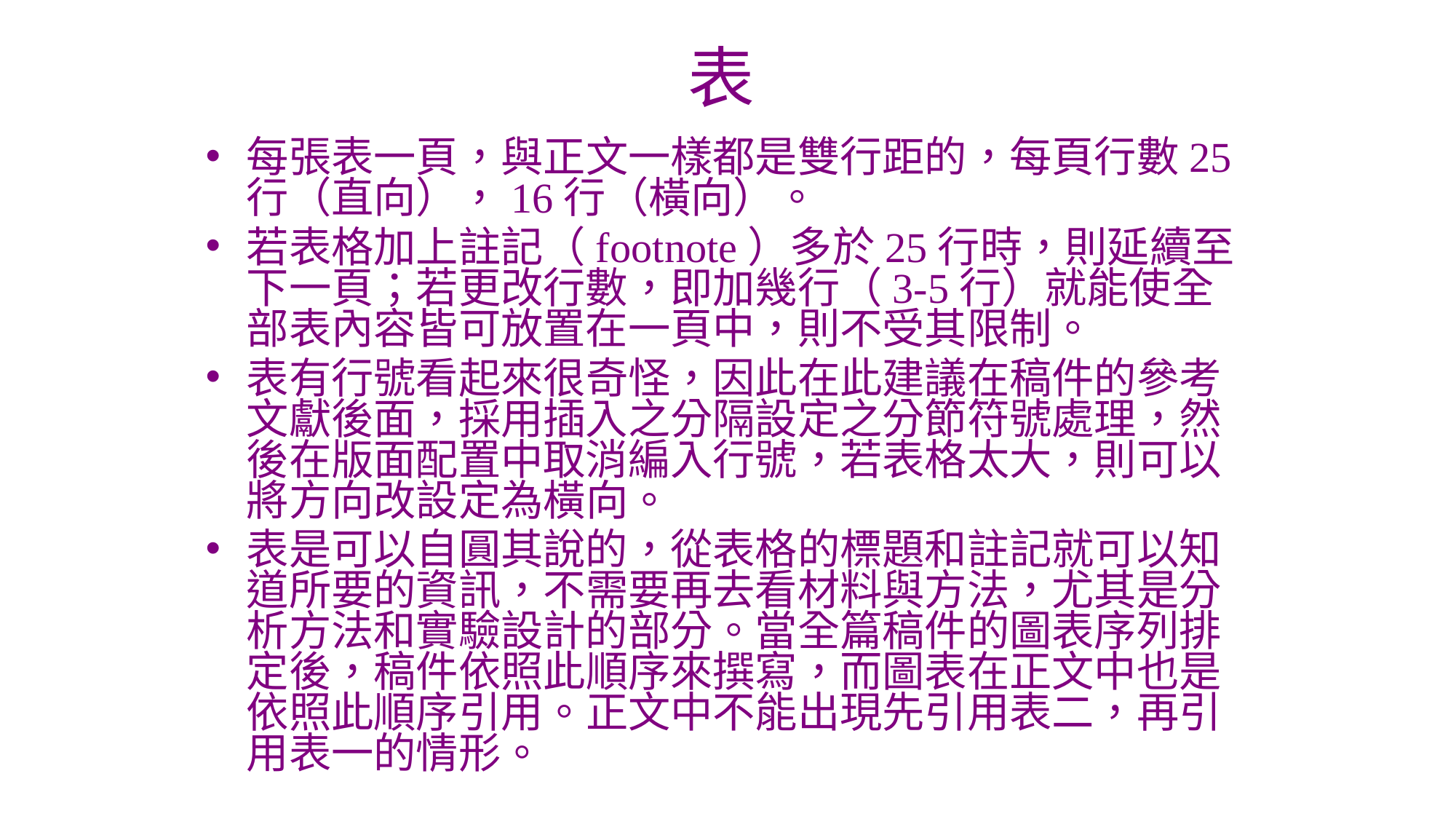

# 表
每張表一頁，與正文一樣都是雙行距的，每頁行數25行（直向），16行（橫向）。
若表格加上註記（footnote）多於25行時，則延續至下一頁；若更改行數，即加幾行（3-5行）就能使全部表內容皆可放置在一頁中，則不受其限制。
表有行號看起來很奇怪，因此在此建議在稿件的參考文獻後面，採用插入之分隔設定之分節符號處理，然後在版面配置中取消編入行號，若表格太大，則可以將方向改設定為橫向。
表是可以自圓其說的，從表格的標題和註記就可以知道所要的資訊，不需要再去看材料與方法，尤其是分析方法和實驗設計的部分。當全篇稿件的圖表序列排定後，稿件依照此順序來撰寫，而圖表在正文中也是依照此順序引用。正文中不能出現先引用表二，再引用表一的情形。